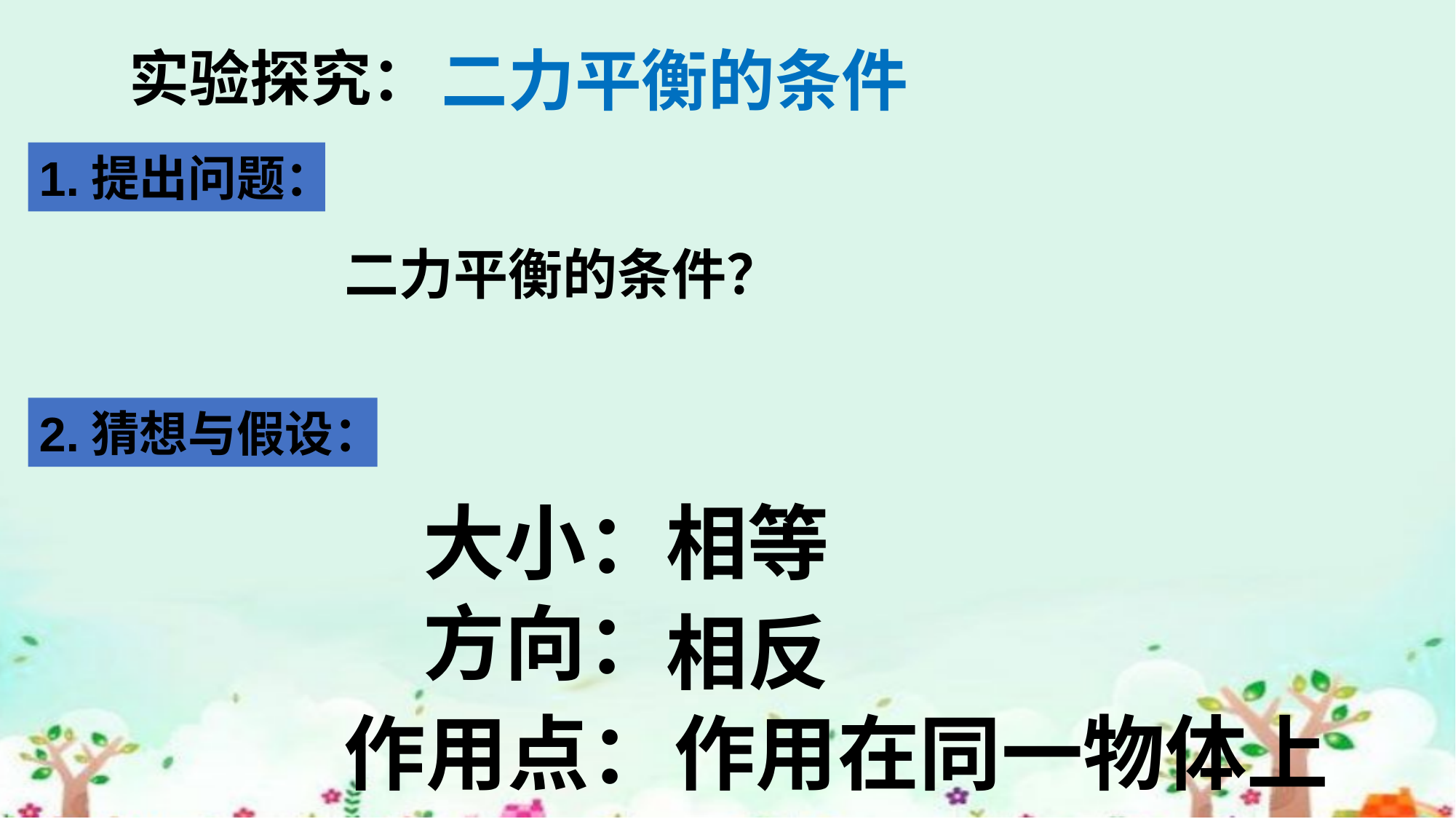

二力平衡的条件
实验探究：
1.提出问题：
         二力平衡的条件？
2.猜想与假设：
大小：
相等
方向：
相反
作用点：
作用在同一物体上